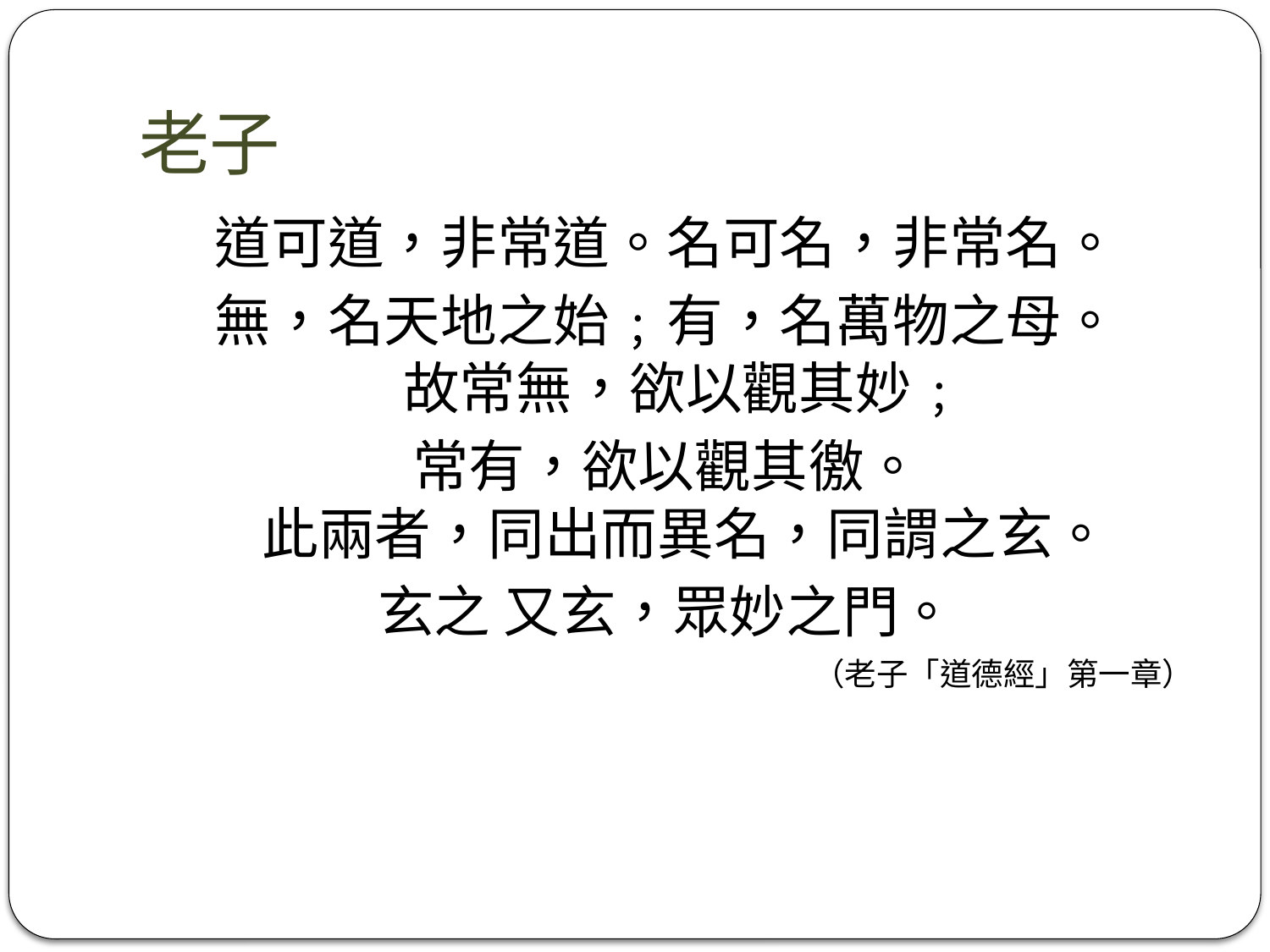

# 老子
道可道，非常道。名可名，非常名。
無，名天地之始﹔有，名萬物之母。
故常無，欲以觀其妙﹔
常有，欲以觀其徼。
此兩者，同出而異名，同謂之玄。
玄之 又玄，眾妙之門。
（老子「道德經」第一章）